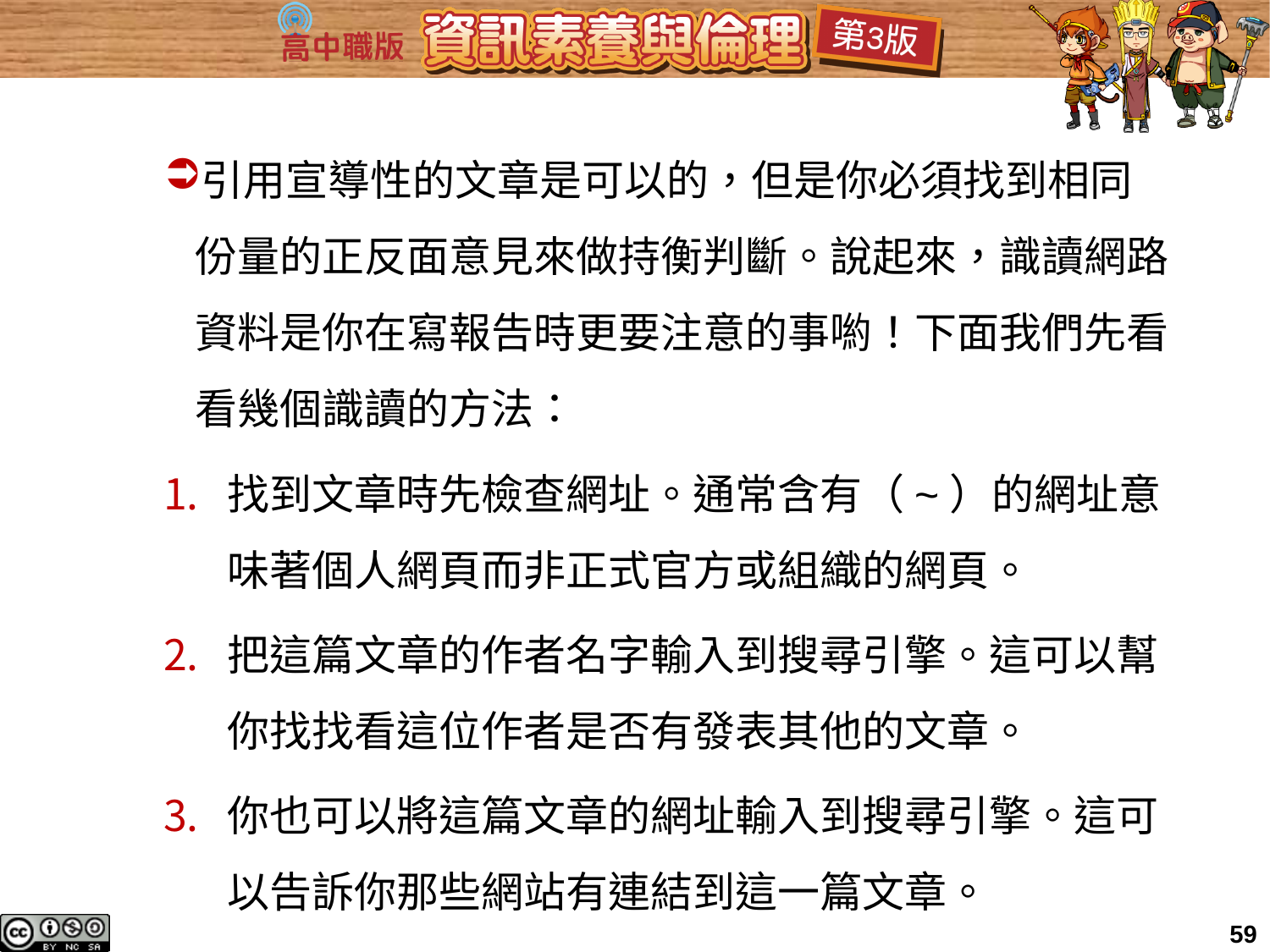

引用宣導性的文章是可以的，但是你必須找到相同份量的正反面意見來做持衡判斷。說起來，識讀網路資料是你在寫報告時更要注意的事喲！下面我們先看看幾個識讀的方法：
找到文章時先檢查網址。通常含有（~）的網址意味著個人網頁而非正式官方或組織的網頁。
把這篇文章的作者名字輸入到搜尋引擎。這可以幫你找找看這位作者是否有發表其他的文章。
你也可以將這篇文章的網址輸入到搜尋引擎。這可以告訴你那些網站有連結到這一篇文章。
59